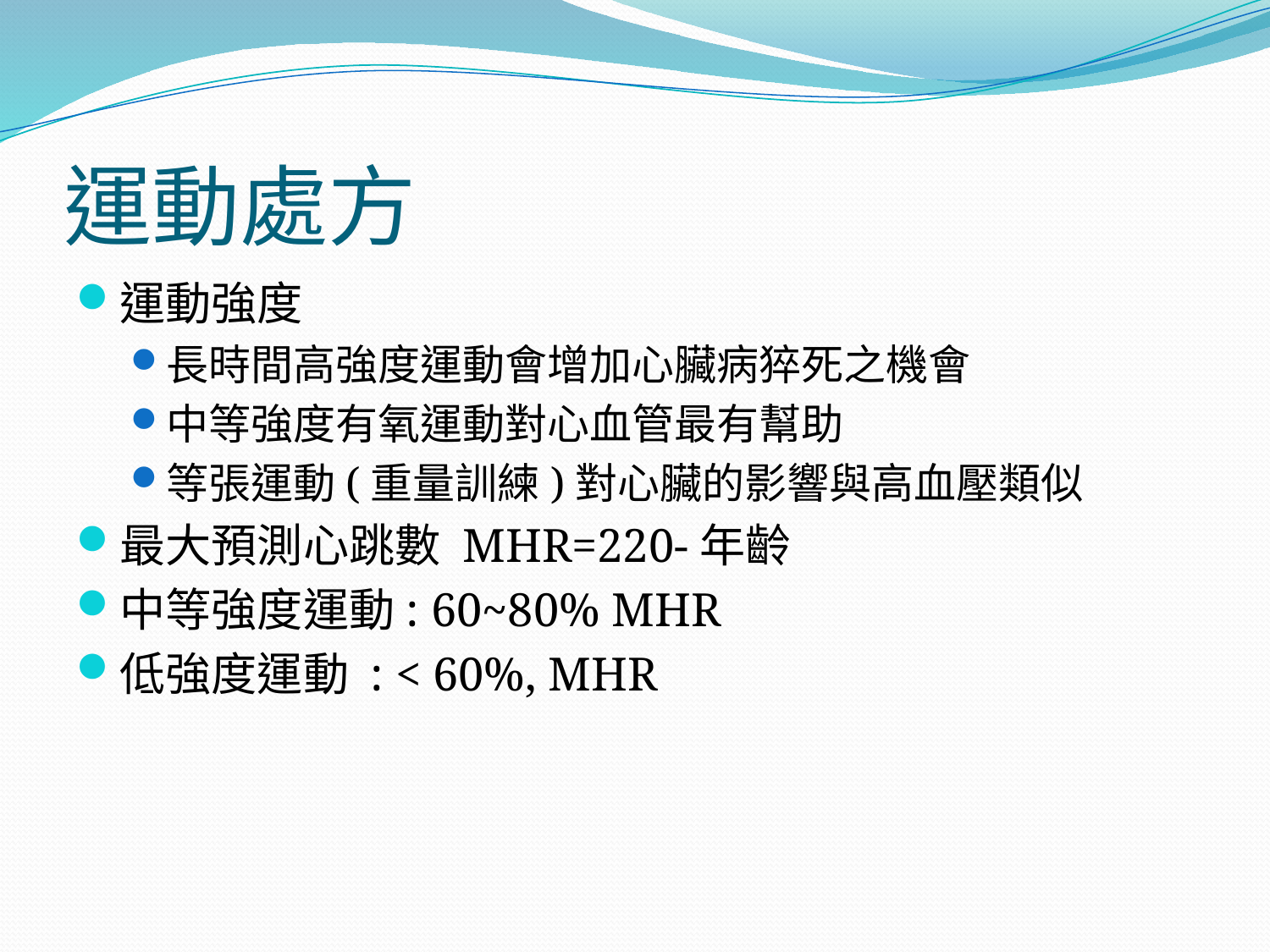

# 運動處方
運動強度
長時間高強度運動會增加心臟病猝死之機會
中等強度有氧運動對心血管最有幫助
等張運動(重量訓練)對心臟的影響與高血壓類似
最大預測心跳數 MHR=220-年齡
中等強度運動: 60~80% MHR
低強度運動 : < 60%, MHR